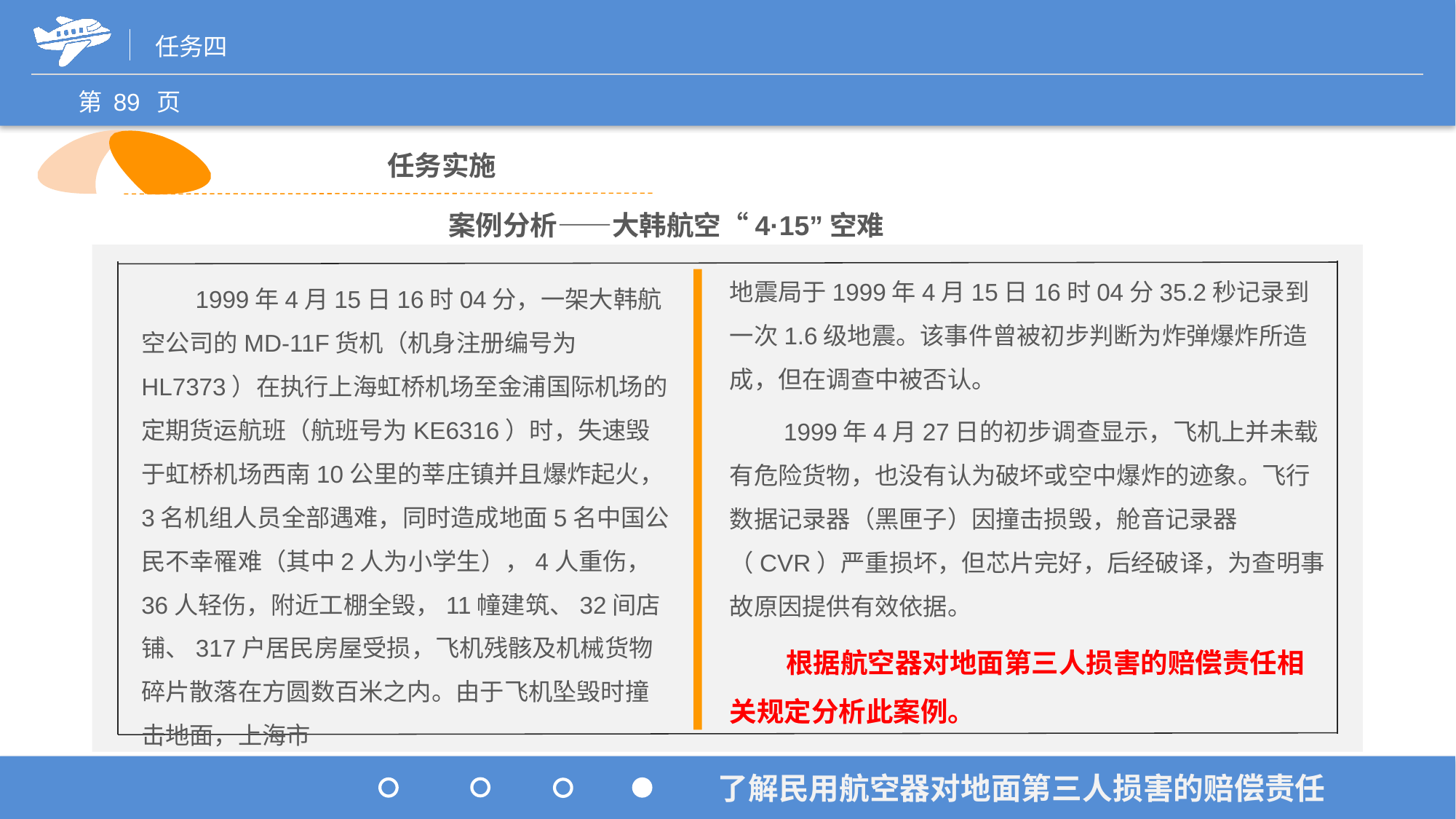

任务实施
案例分析——大韩航空“4·15”空难

地震局于1999年4月15日16时04分35.2秒记录到一次1.6级地震。该事件曾被初步判断为炸弹爆炸所造成，但在调查中被否认。
        1999年4月27日的初步调查显示，飞机上并未载有危险货物，也没有认为破坏或空中爆炸的迹象。飞行数据记录器（黑匣子）因撞击损毁，舱音记录器（CVR）严重损坏，但芯片完好，后经破译，为查明事故原因提供有效依据。
        根据航空器对地面第三人损害的赔偿责任相关规定分析此案例。
        1999年4月15日16时04分，一架大韩航空公司的MD-11F货机（机身注册编号为HL7373）在执行上海虹桥机场至金浦国际机场的定期货运航班（航班号为KE6316）时，失速毁于虹桥机场西南10公里的莘庄镇并且爆炸起火，3名机组人员全部遇难，同时造成地面5名中国公民不幸罹难（其中2人为小学生），4人重伤，36人轻伤，附近工棚全毁，11幢建筑、32间店铺、317户居民房屋受损，飞机残骸及机械货物碎片散落在方圆数百米之内。由于飞机坠毁时撞击地面，上海市